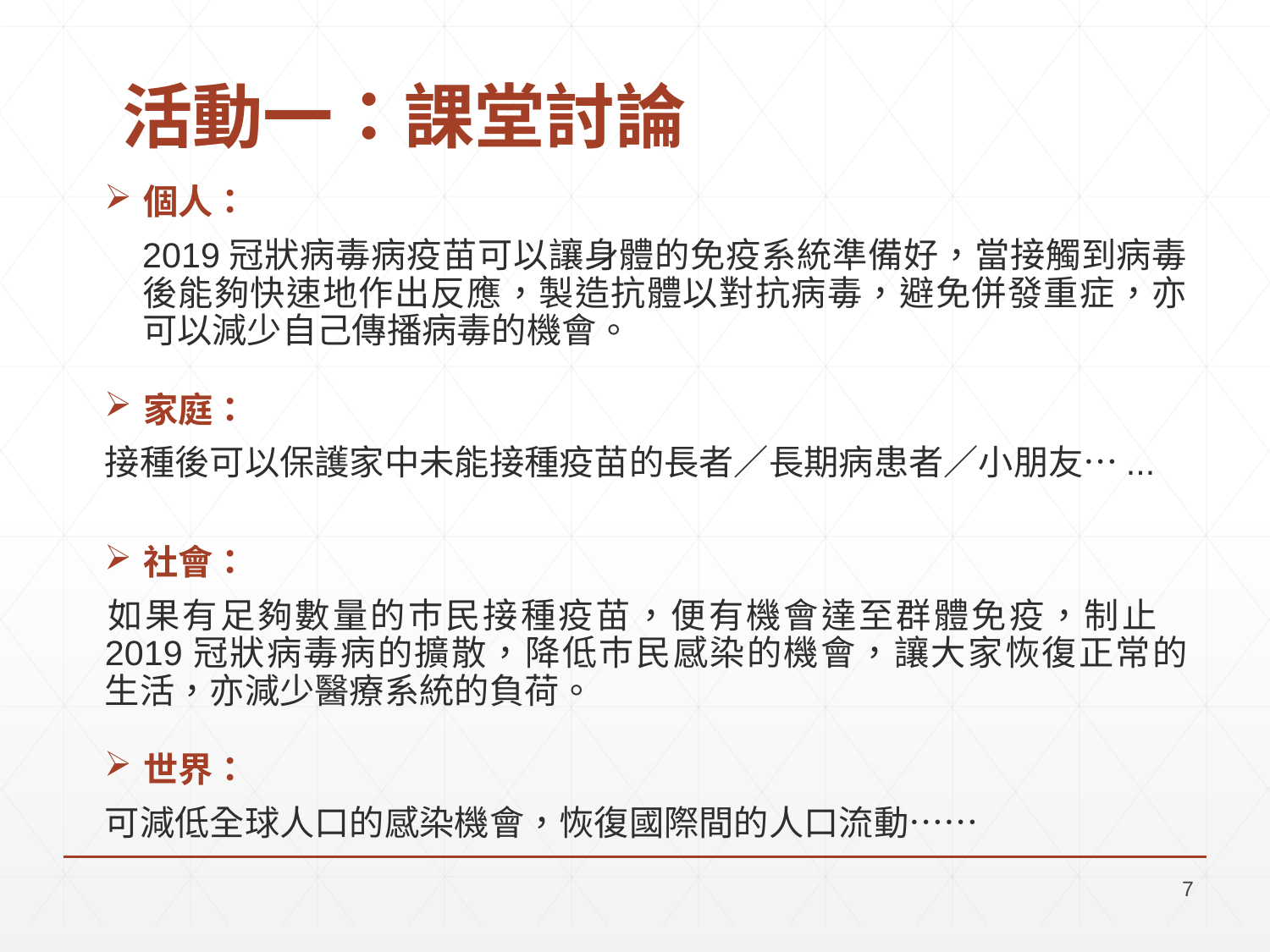

# 活動一：課堂討論
個人：
2019冠狀病毒病疫苗可以讓身體的免疫系統準備好，當接觸到病毒後能夠快速地作出反應，製造抗體以對抗病毒，避免併發重症，亦可以減少自己傳播病毒的機會。
家庭：
	接種後可以保護家中未能接種疫苗的長者／長期病患者／小朋友…...
社會：
	如果有足夠數量的巿民接種疫苗，便有機會達至群體免疫，制止	2019冠狀病毒病的擴散，降低巿民感染的機會，讓大家恢復正常的	生活，亦減少醫療系統的負荷。
世界：
	可減低全球人口的感染機會，恢復國際間的人口流動……
7